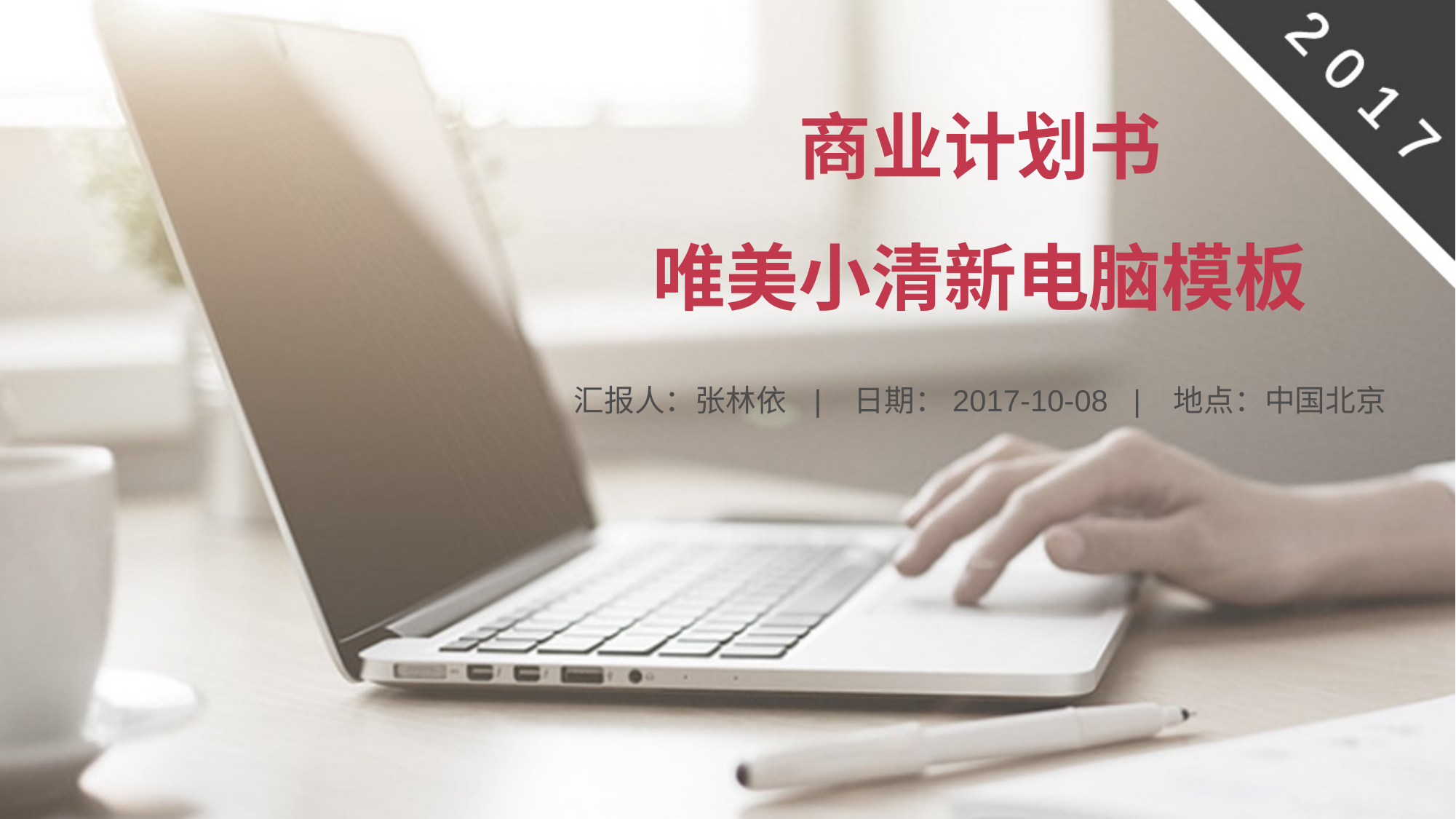

# 商业计划书 唯美小清新电脑模板
汇报人：张林依   |   日期：2017-10-08   |   地点：中国北京